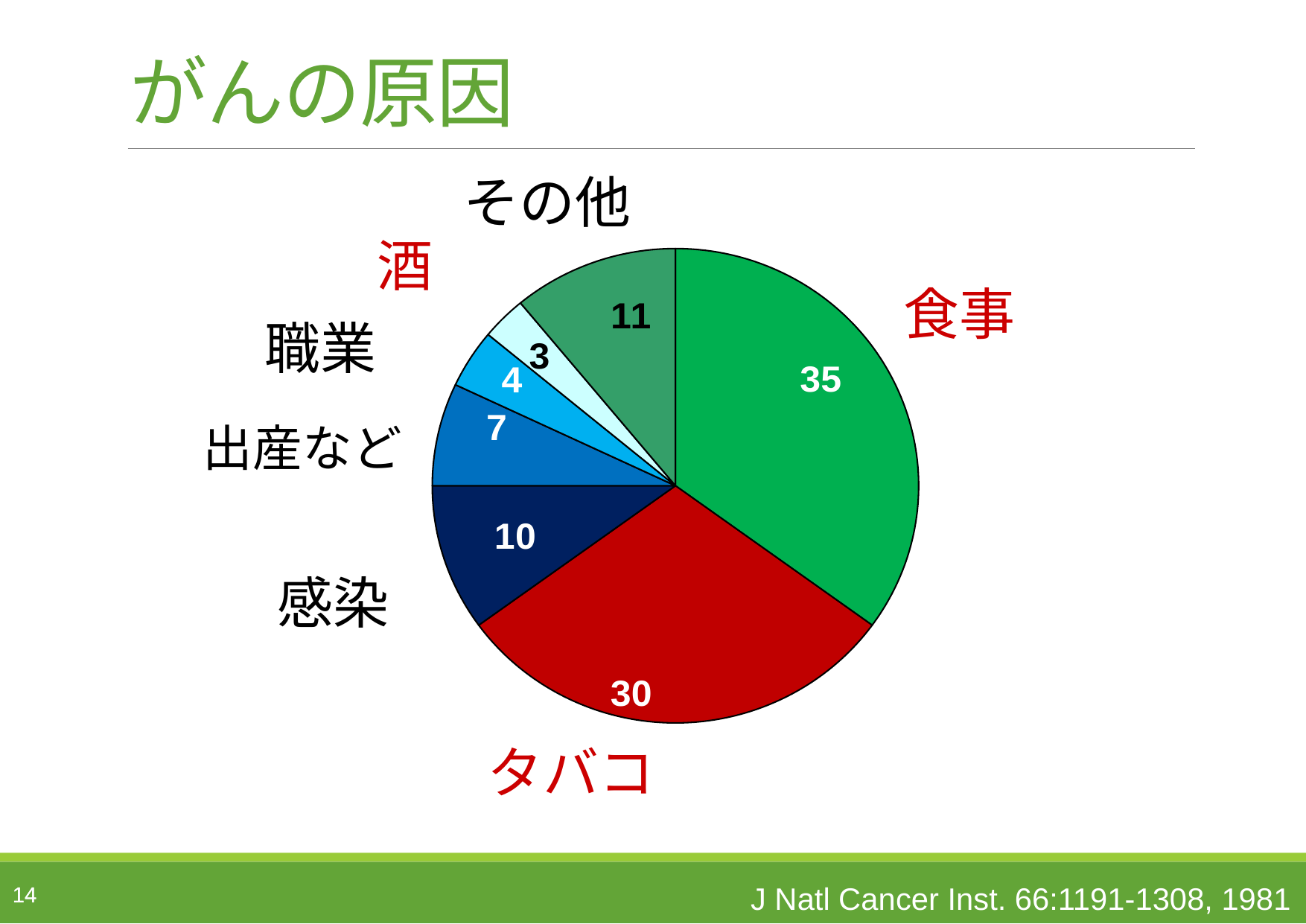

# がんの原因
その他

### Chart

| Category |  |
|---|---|
| 食事 | 35.0 |
| タバコ | 30.0 |
| 感染 | 10.0 |
| 性行為 | 7.0 |
| 職業 | 4.0 |
| お酒 | 3.0 |
| その他 | 11.0 |
酒
食事
職業
出産など
感染
タバコ
J Natl Cancer Inst. 66:1191-1308, 1981